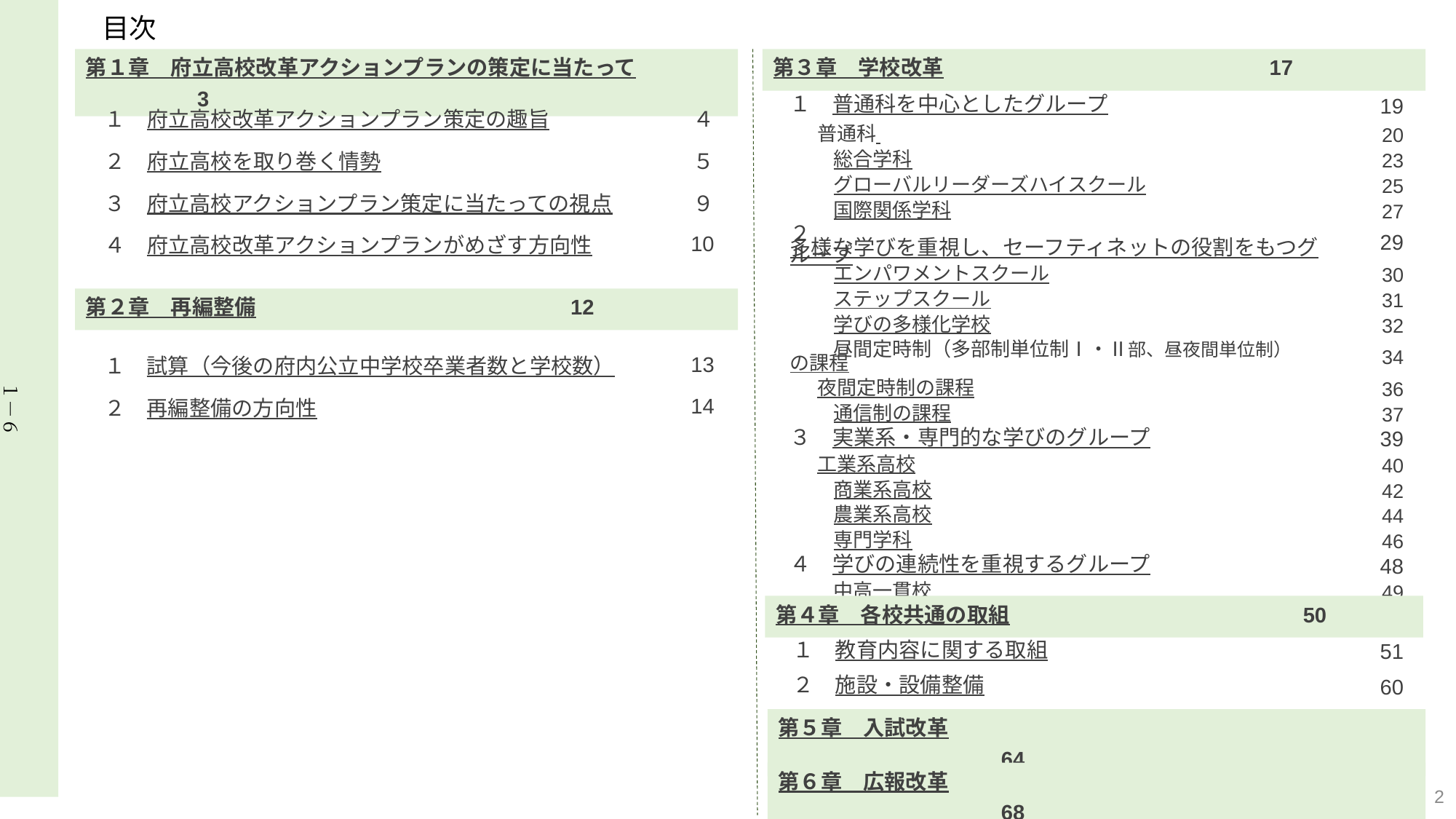

目次
第１章　府立高校改革アクションプランの策定に当たって　　　　　　　　　3
第３章　学校改革                                                             　17
| １　普通科を中心としたグループ | 19 |
| --- | --- |
| 普通科 | 20 |
| 総合学科 | 23 |
| グローバルリーダーズハイスクール | 25 |
| 国際関係学科 | 27 |
| ２　多様な学びを重視し、セーフティネットの役割をもつグループ | 29 |
| エンパワメントスクール | 30 |
| ステップスクール | 31 |
| 学びの多様化学校 | 32 |
| 昼間定時制（多部制単位制Ⅰ・Ⅱ部、昼夜間単位制）の課程 | 34 |
| 夜間定時制の課程 | 36 |
| 通信制の課程 | 37 |
| ３　実業系・専門的な学びのグループ | 39 |
| 工業系高校 | 40 |
| 商業系高校 | 42 |
| 農業系高校 | 44 |
| 専門学科 | 46 |
| ４　学びの連続性を重視するグループ | 48 |
| 中高一貫校 | 49 |
| １　府立高校改革アクションプラン策定の趣旨 | ４ |
| --- | --- |
| ２　府立高校を取り巻く情勢 | ５ |
| ３　府立高校アクションプラン策定に当たっての視点 | ９ |
| ４　府立高校改革アクションプランがめざす方向性 | 10 |
第２章　再編整備                                                               12
| １　試算（今後の府内公立中学校卒業者数と学校数） | 13 |
| --- | --- |
| ２　再編整備の方向性 | 14 |
１－６
第４章　各校共通の取組　　                                                  50
| １　教育内容に関する取組 | 51 |
| --- | --- |
| ２　施設・設備整備 | 60 |
第５章　入試改革　　　　　　　　　　　　　　　　　　　　　　　　　　　　　　　 64
第６章　広報改革　　　　　　　　　　　　　　　　　　　　　　　　　　　　　　　 68
2